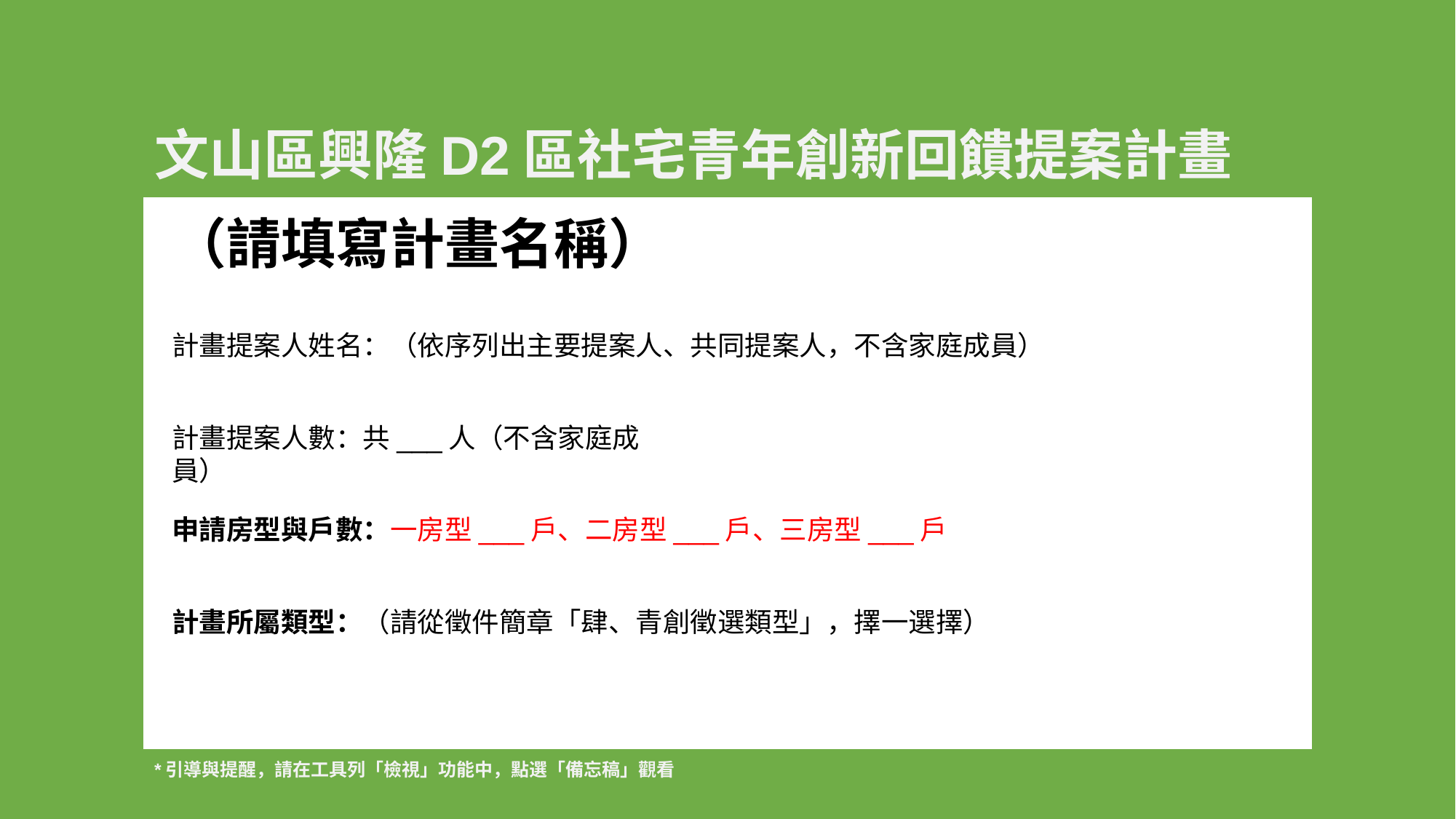

文山區興隆D2區社宅青年創新回饋提案計畫
（請填寫計畫名稱）
計畫提案人姓名：（依序列出主要提案人、共同提案人，不含家庭成員）
計畫提案人數：共___人（不含家庭成員）
申請房型與戶數：一房型___戶、二房型___戶、三房型___戶

計畫所屬類型：（請從徵件簡章「肆、青創徵選類型」，擇一選擇）

*引導與提醒，請在工具列「檢視」功能中，點選「備忘稿」觀看